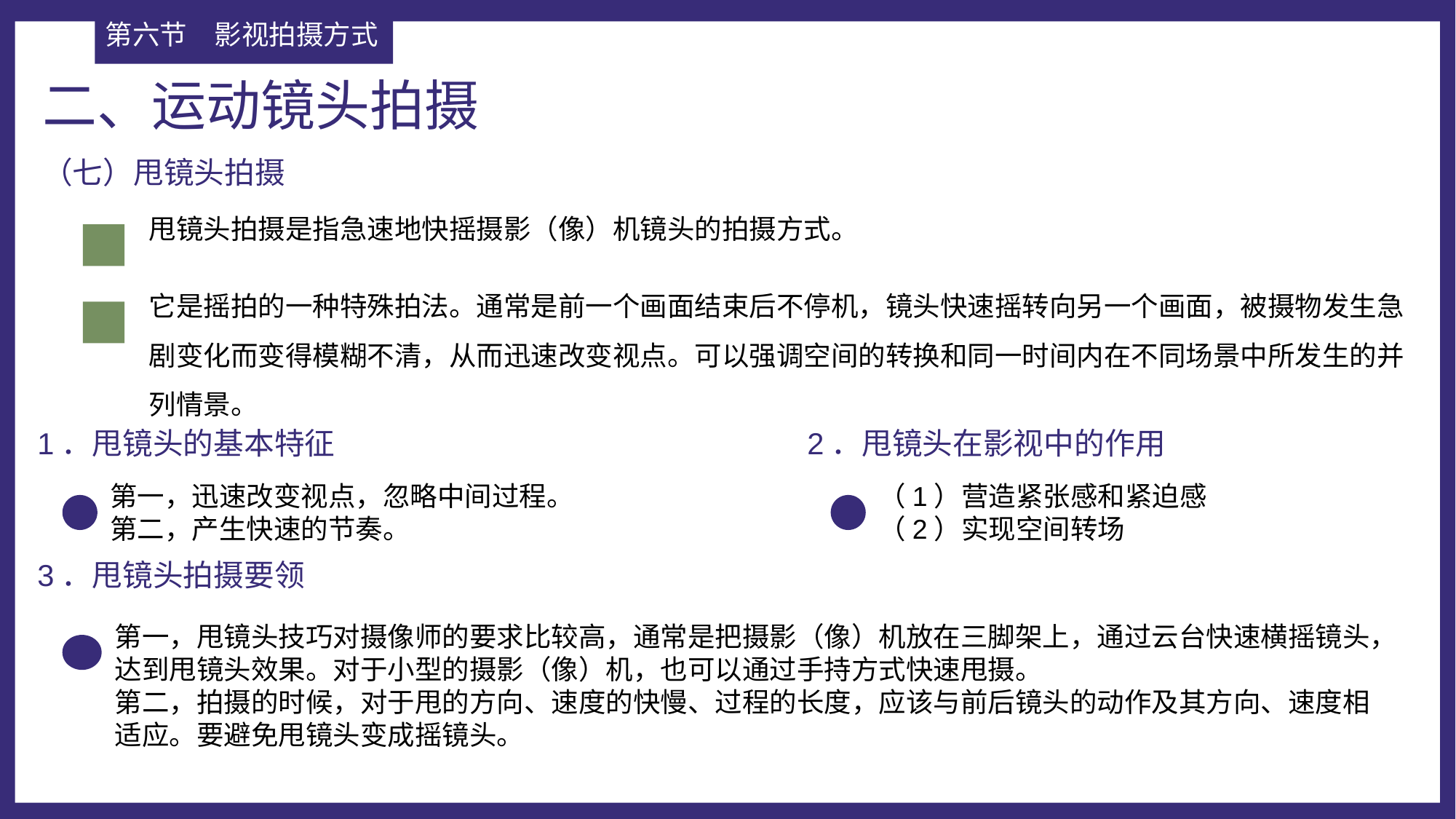

第六节	影视拍摄方式
二、运动镜头拍摄
（七）甩镜头拍摄
甩镜头拍摄是指急速地快摇摄影（像）机镜头的拍摄方式。

它是摇拍的一种特殊拍法。通常是前一个画面结束后不停机，镜头快速摇转向另一个画面，被摄物发生急剧变化而变得模糊不清，从而迅速改变视点。可以强调空间的转换和同一时间内在不同场景中所发生的并列情景。

1．甩镜头的基本特征
2．甩镜头在影视中的作用
第一，迅速改变视点，忽略中间过程。
第二，产生快速的节奏。

（1）营造紧张感和紧迫感
（2）实现空间转场

3．甩镜头拍摄要领
第一，甩镜头技巧对摄像师的要求比较高，通常是把摄影（像）机放在三脚架上，通过云台快速横摇镜头，达到甩镜头效果。对于小型的摄影（像）机，也可以通过手持方式快速甩摄。
第二，拍摄的时候，对于甩的方向、速度的快慢、过程的长度，应该与前后镜头的动作及其方向、速度相适应。要避免甩镜头变成摇镜头。